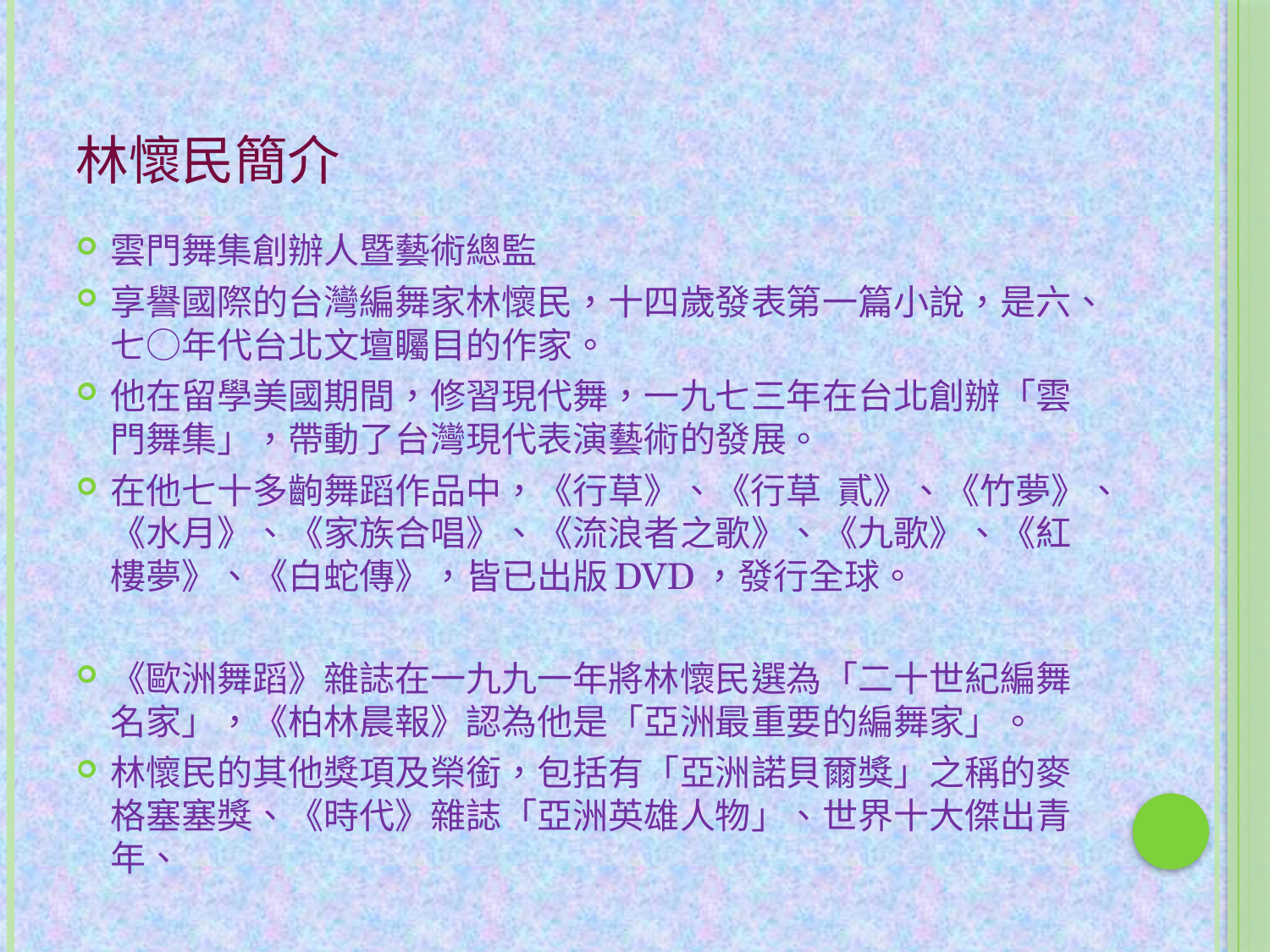

# 林懷民簡介
雲門舞集創辦人暨藝術總監
享譽國際的台灣編舞家林懷民，十四歲發表第一篇小說，是六、七○年代台北文壇矚目的作家。
他在留學美國期間，修習現代舞，一九七三年在台北創辦「雲門舞集」，帶動了台灣現代表演藝術的發展。
在他七十多齣舞蹈作品中，《行草》、《行草  貳》、《竹夢》、《水月》、《家族合唱》、《流浪者之歌》、《九歌》、《紅樓夢》、《白蛇傳》，皆已出版DVD，發行全球。

《歐洲舞蹈》雜誌在一九九一年將林懷民選為「二十世紀編舞名家」，《柏林晨報》認為他是「亞洲最重要的編舞家」。
林懷民的其他獎項及榮銜，包括有「亞洲諾貝爾獎」之稱的麥格塞塞獎、《時代》雜誌「亞洲英雄人物」、世界十大傑出青年、